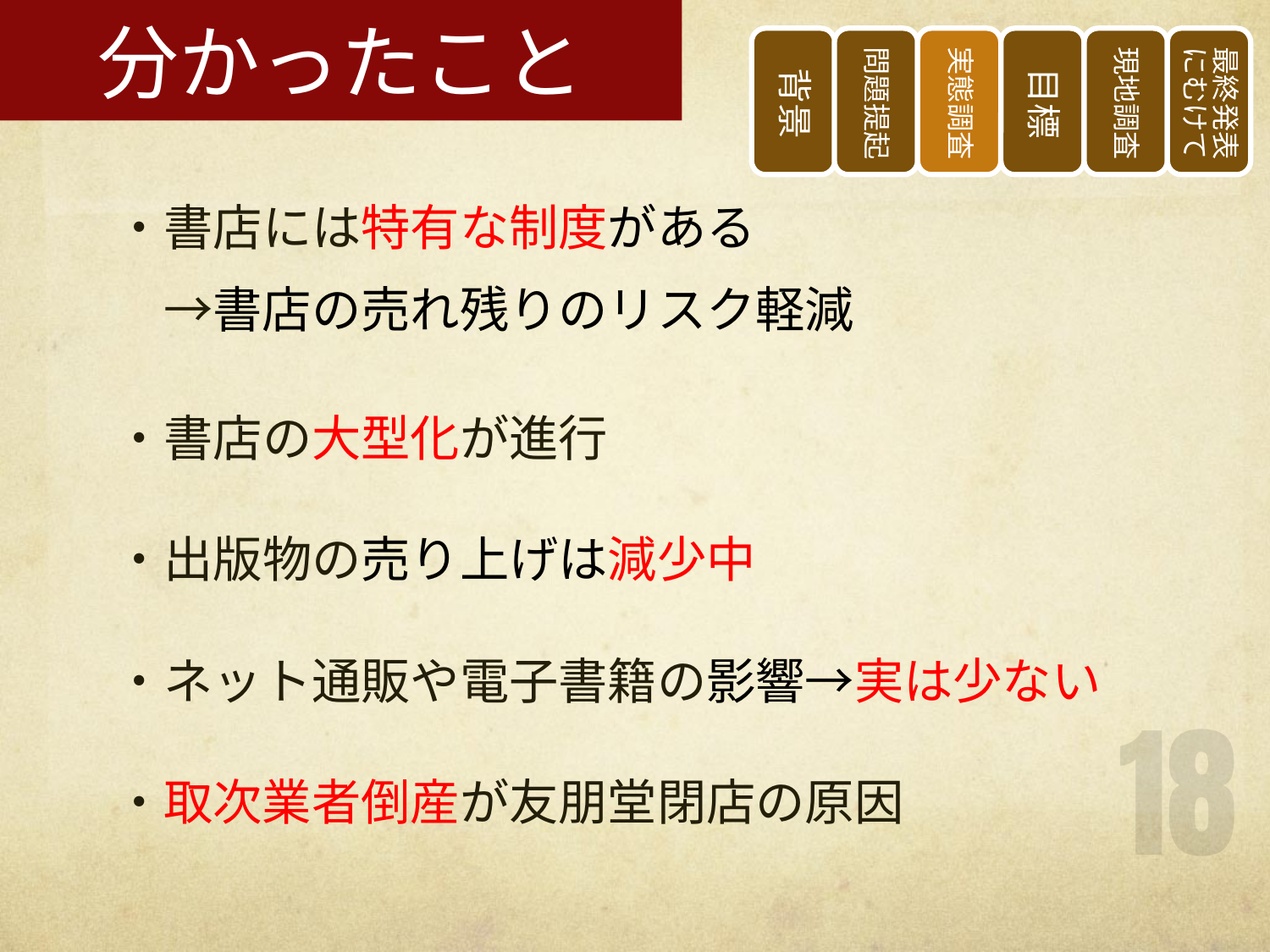

# 分かったこと
背景
問題提起
実態調査
目標
現地調査
最終発表にむけて
・書店には特有な制度がある
　→書店の売れ残りのリスク軽減

・書店の大型化が進行

・出版物の売り上げは減少中

・ネット通販や電子書籍の影響→実は少ない

・取次業者倒産が友朋堂閉店の原因
18